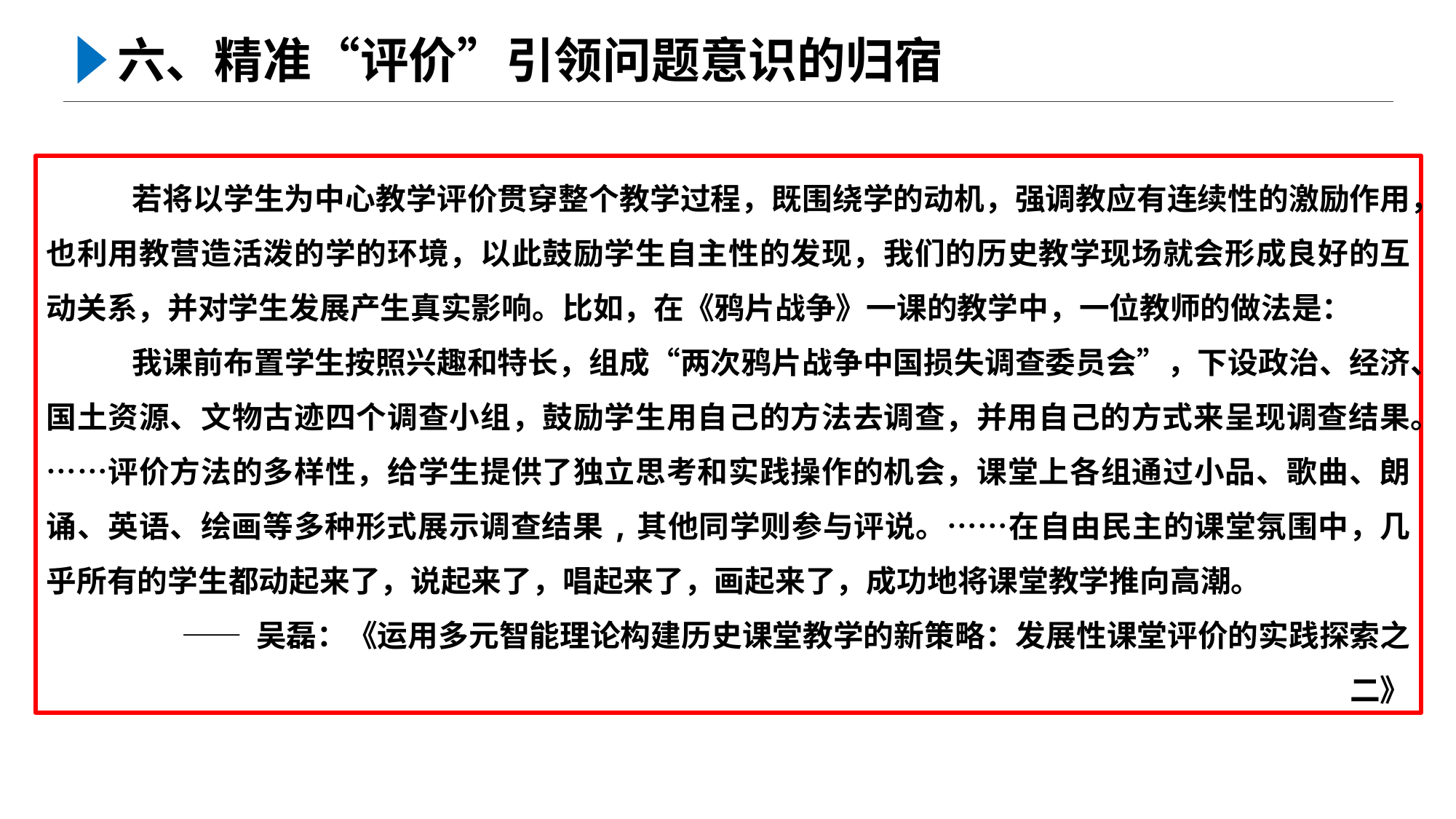

六、精准“评价”引领问题意识的归宿

若将以学生为中心教学评价贯穿整个教学过程，既围绕学的动机，强调教应有连续性的激励作用，也利用教营造活泼的学的环境，以此鼓励学生自主性的发现，我们的历史教学现场就会形成良好的互动关系，并对学生发展产生真实影响。比如，在《鸦片战争》一课的教学中，一位教师的做法是：
我课前布置学生按照兴趣和特长，组成“两次鸦片战争中国损失调查委员会”，下设政治、经济、国土资源、文物古迹四个调查小组，鼓励学生用自己的方法去调查，并用自己的方式来呈现调查结果。……评价方法的多样性，给学生提供了独立思考和实践操作的机会，课堂上各组通过小品、歌曲、朗诵、英语、绘画等多种形式展示调查结果,其他同学则参与评说。……在自由民主的课堂氛围中，几乎所有的学生都动起来了，说起来了，唱起来了，画起来了，成功地将课堂教学推向高潮。
—— 吴磊：《运用多元智能理论构建历史课堂教学的新策略：发展性课堂评价的实践探索之二》